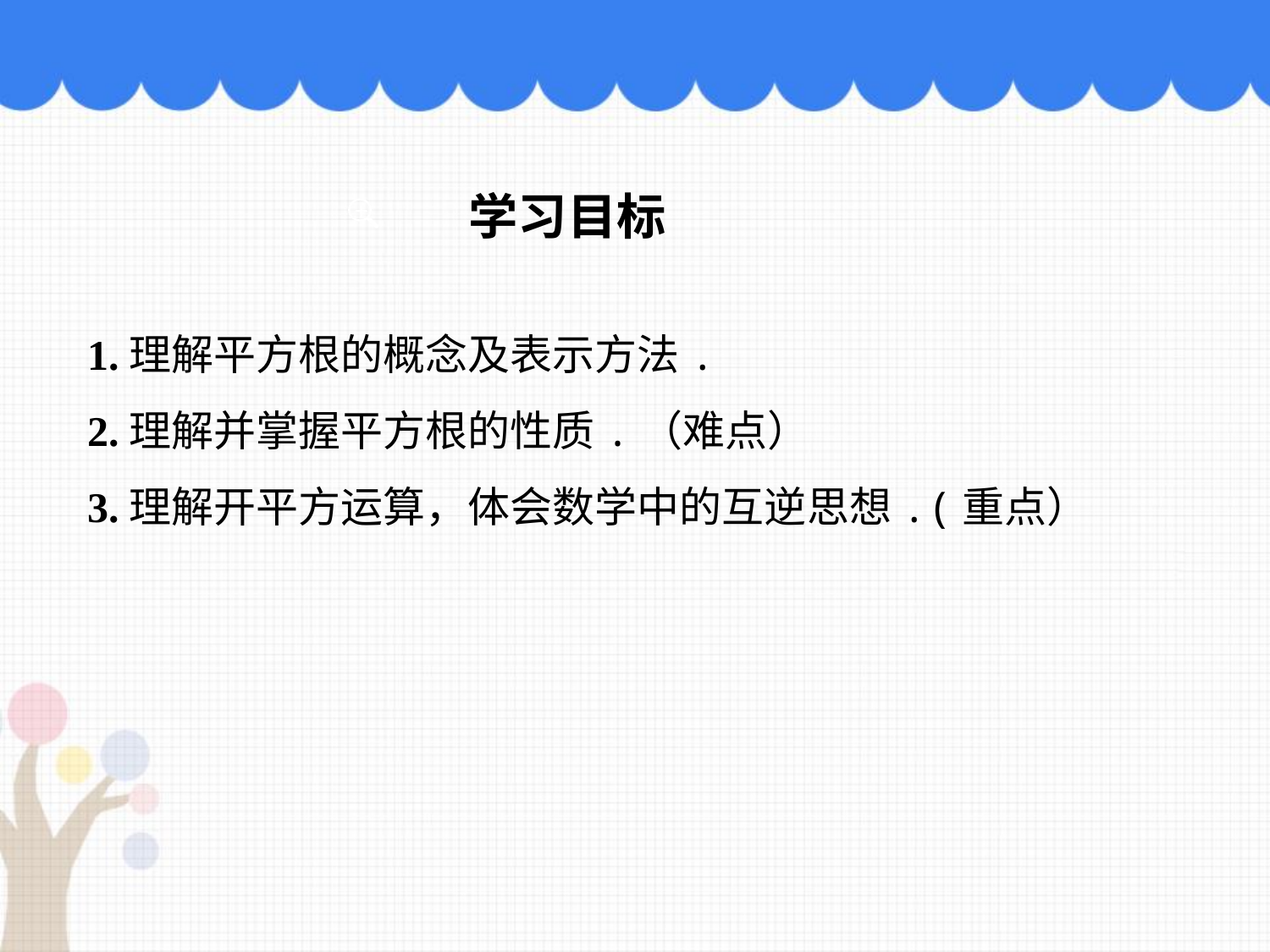

学习目标

1.理解平方根的概念及表示方法.
2.理解并掌握平方根的性质.（难点）
3.理解开平方运算，体会数学中的互逆思想.(重点）